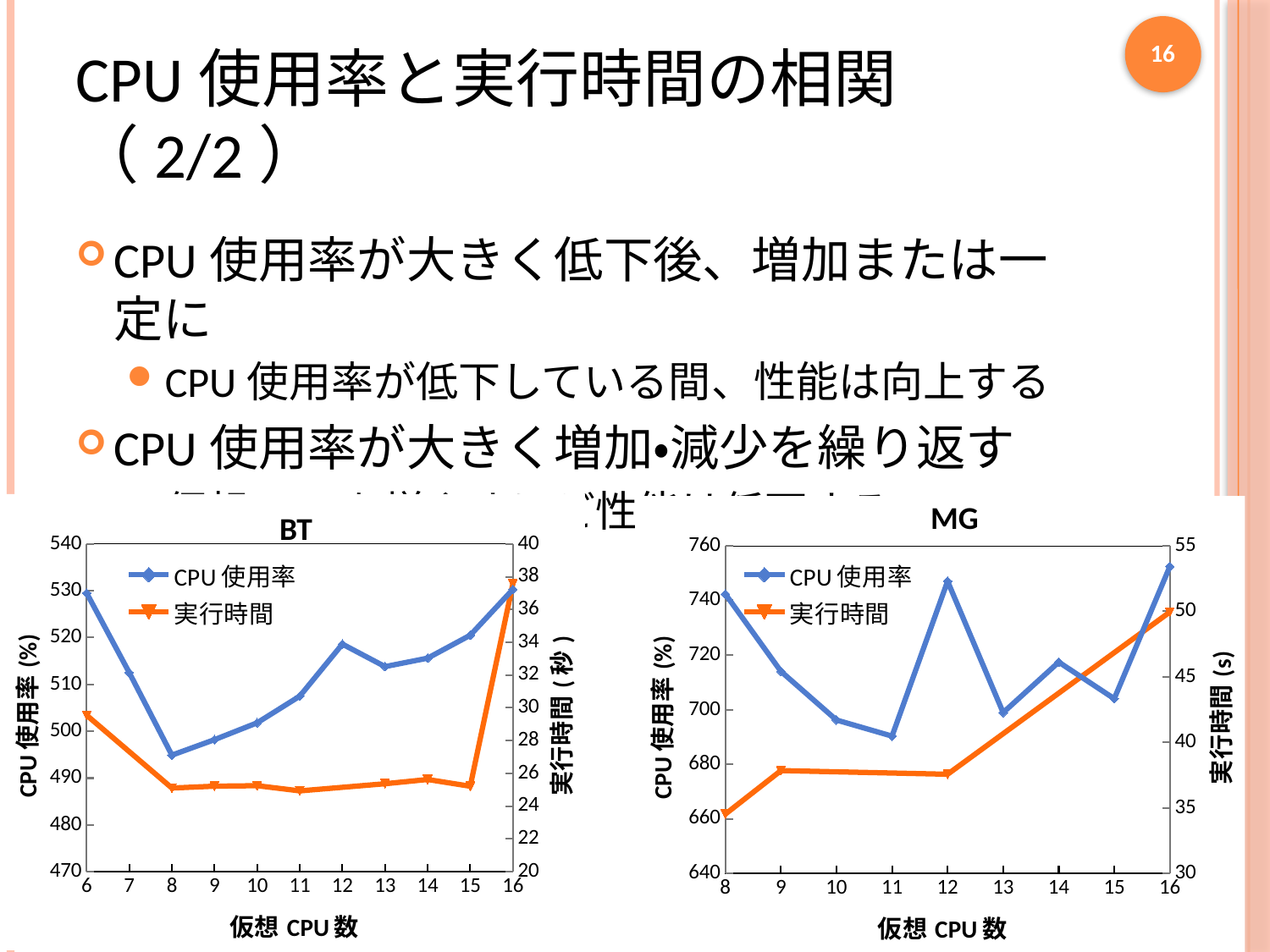

16
# CPU使用率と実行時間の相関（2/2）
CPU使用率が大きく低下後、増加または一定に
CPU使用率が低下している間、性能は向上する
CPU使用率が大きく増加・減少を繰り返す
仮想CPUを増やすほど性能は低下する

### Chart: BT

| Category | CPU使用率 | 実行時間 |
|---|---|---|

### Chart: MG

| Category | CPU使用率 | 実行時間 |
|---|---|---|